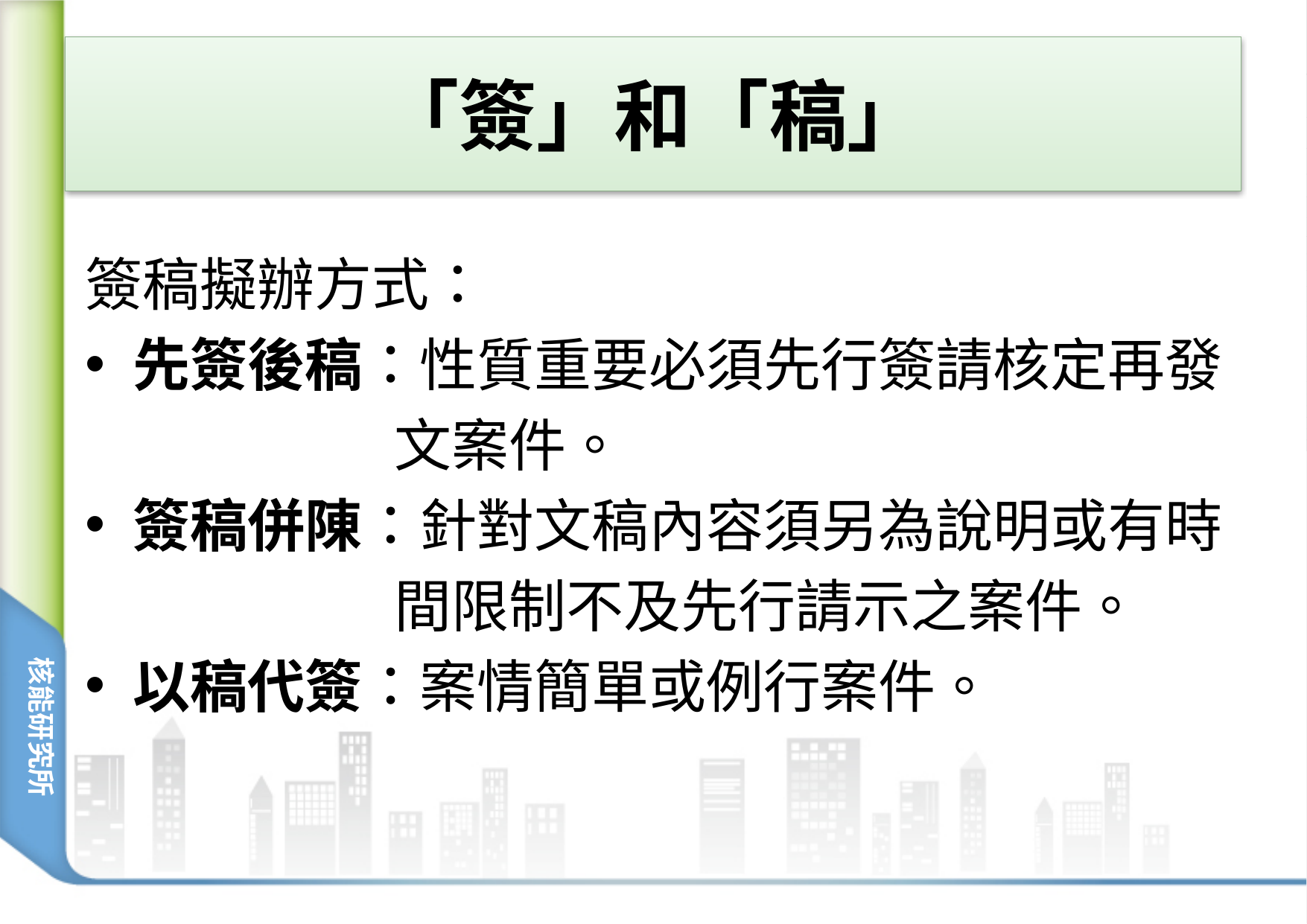

# 「簽」和「稿」
簽稿擬辦方式：
先簽後稿：性質重要必須先行簽請核定再發
                       文案件。
簽稿併陳：針對文稿內容須另為說明或有時
                       間限制不及先行請示之案件。
以稿代簽：案情簡單或例行案件。